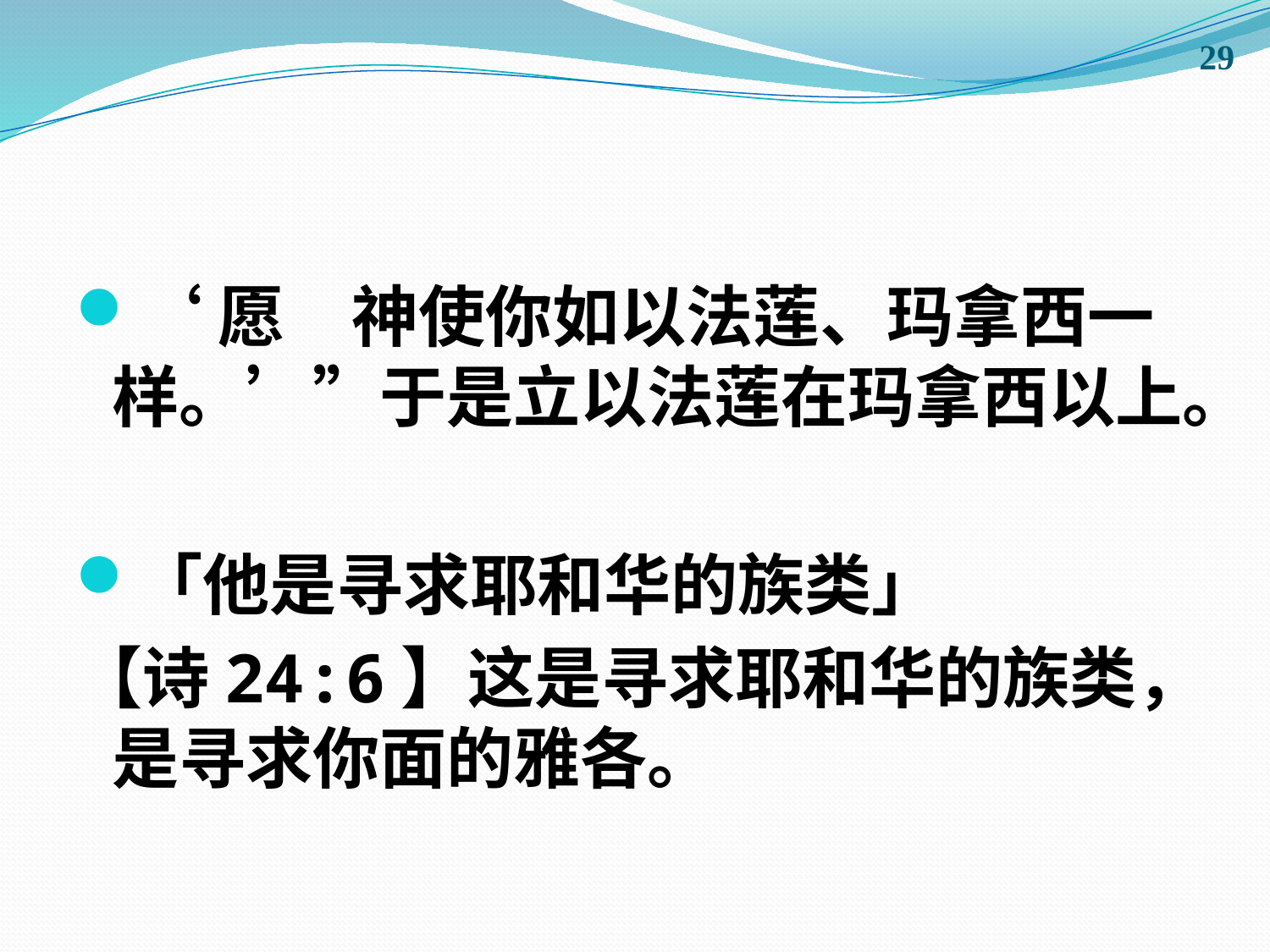

29
#
‘愿　神使你如以法莲、玛拿西一样。’”于是立以法莲在玛拿西以上。

「他是寻求耶和华的族类」
【诗24:6】这是寻求耶和华的族类，是寻求你面的雅各。